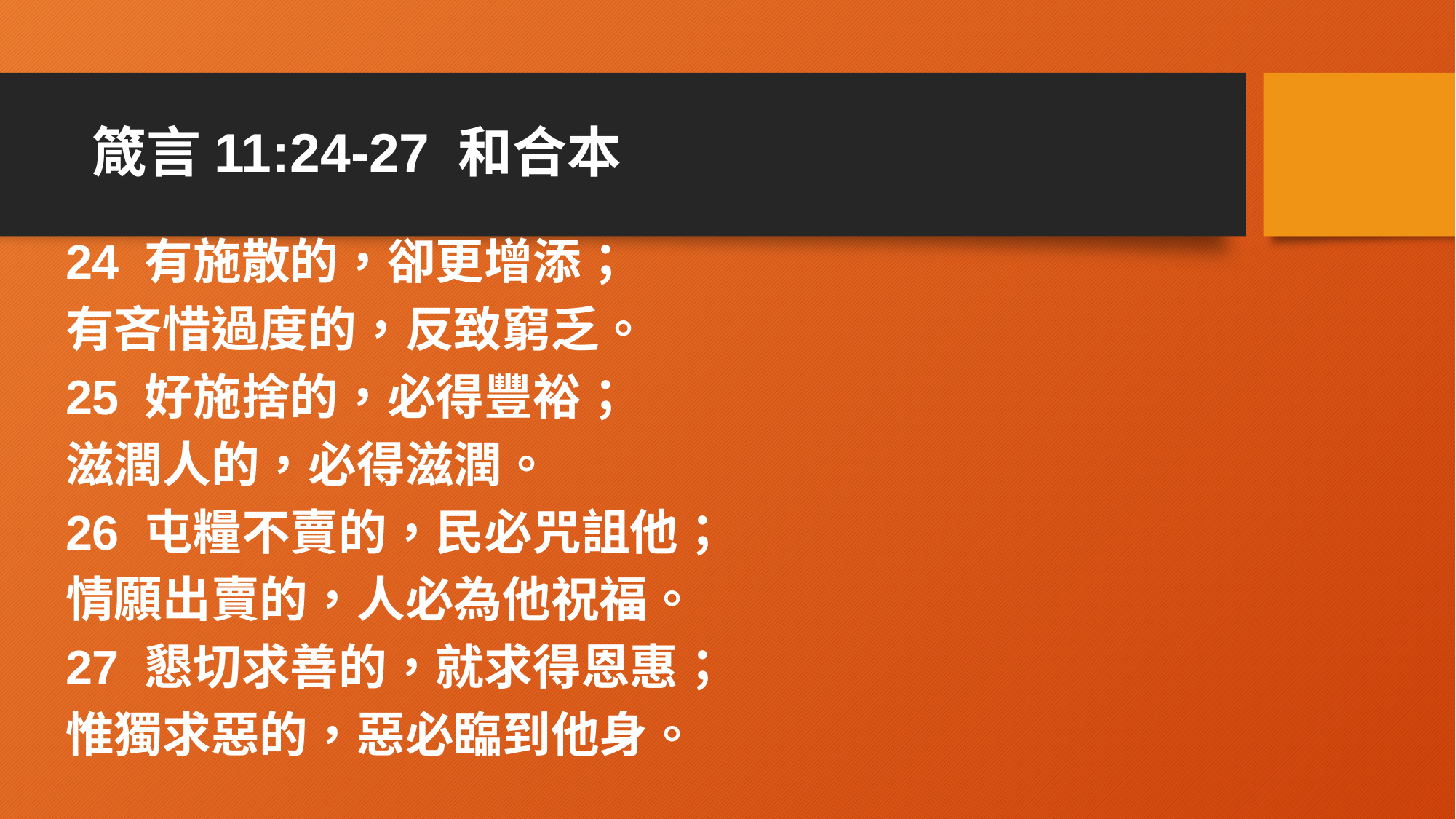

# 箴言‬11:24-27 和合本
‪‪24 有施散的，卻更增添；
有吝惜過度的，反致窮乏。
25 好施捨的，必得豐裕；
滋潤人的，必得滋潤。
26 屯糧不賣的，民必咒詛他；
情願出賣的，人必為他祝福。
27 懇切求善的，就求得恩惠；
惟獨求惡的，惡必臨到他身。